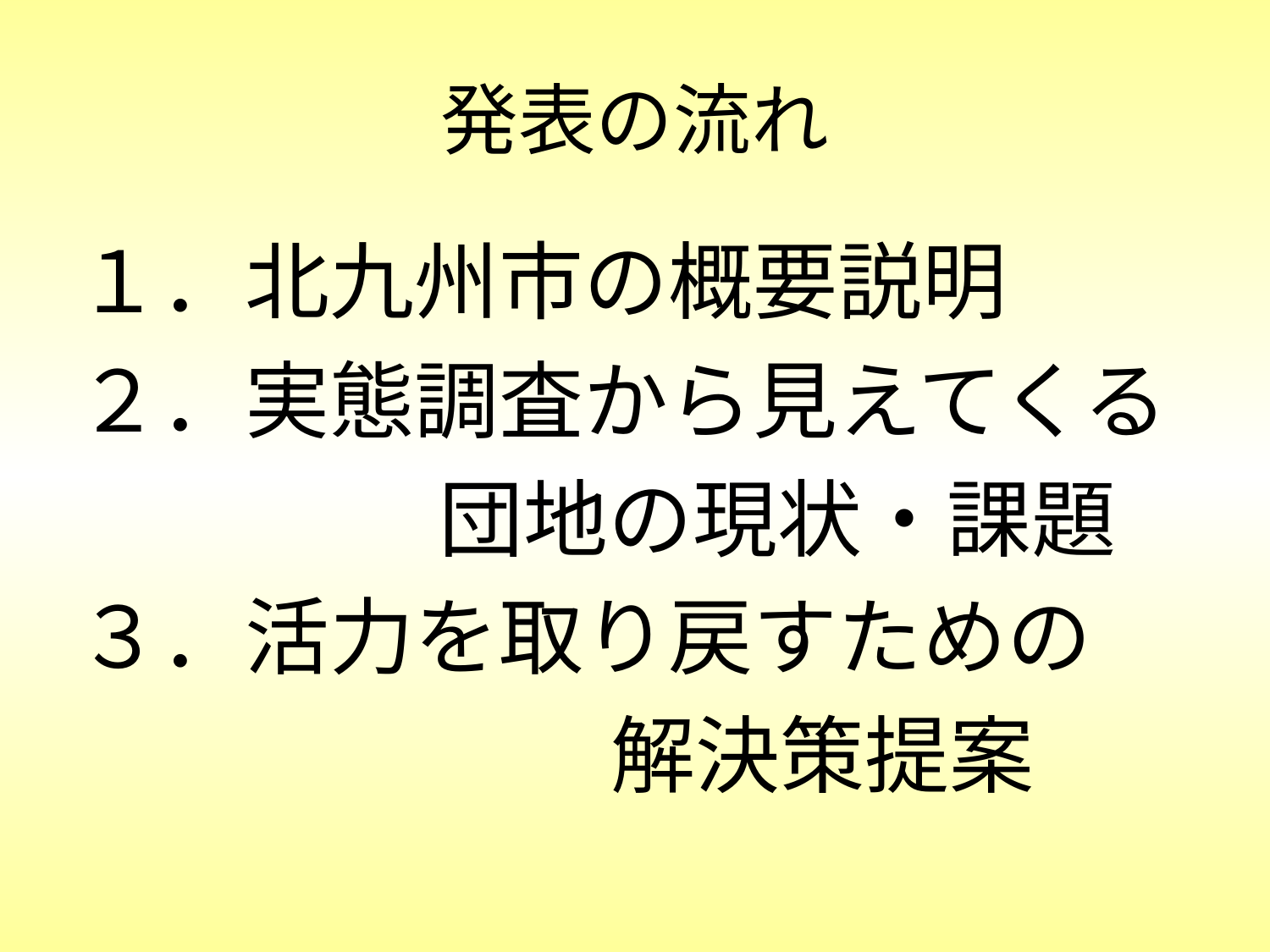

# 発表の流れ
１．北九州市の概要説明
２．実態調査から見えてくる
                  団地の現状・課題
３．活力を取り戻すための
                           解決策提案